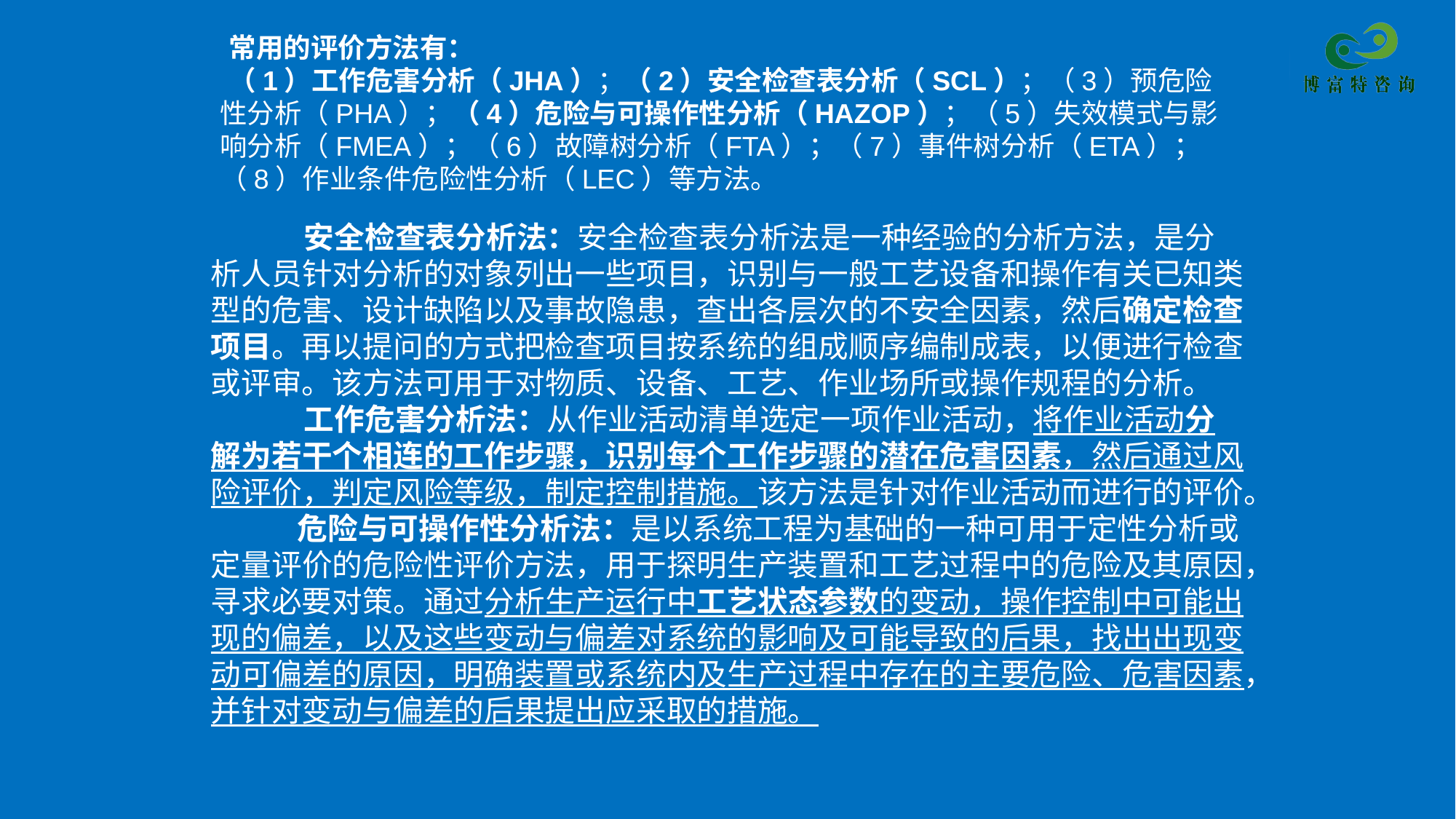

常用的评价方法有：
（1）工作危害分析（JHA）；（2）安全检查表分析（SCL）；（3）预危险性分析（PHA）；（4）危险与可操作性分析（HAZOP）；（5）失效模式与影响分析（FMEA）；（6）故障树分析（FTA）；（7）事件树分析（ETA）；（8）作业条件危险性分析（LEC）等方法。
        安全检查表分析法：安全检查表分析法是一种经验的分析方法，是分析人员针对分析的对象列出一些项目，识别与一般工艺设备和操作有关已知类型的危害、设计缺陷以及事故隐患，查出各层次的不安全因素，然后确定检查项目。再以提问的方式把检查项目按系统的组成顺序编制成表，以便进行检查或评审。该方法可用于对物质、设备、工艺、作业场所或操作规程的分析。
        工作危害分析法：从作业活动清单选定一项作业活动，将作业活动分解为若干个相连的工作步骤，识别每个工作步骤的潜在危害因素，然后通过风险评价，判定风险等级，制定控制措施。该方法是针对作业活动而进行的评价。
       危险与可操作性分析法：是以系统工程为基础的一种可用于定性分析或定量评价的危险性评价方法，用于探明生产装置和工艺过程中的危险及其原因，寻求必要对策。通过分析生产运行中工艺状态参数的变动，操作控制中可能出现的偏差，以及这些变动与偏差对系统的影响及可能导致的后果，找出出现变动可偏差的原因，明确装置或系统内及生产过程中存在的主要危险、危害因素，并针对变动与偏差的后果提出应采取的措施。
11